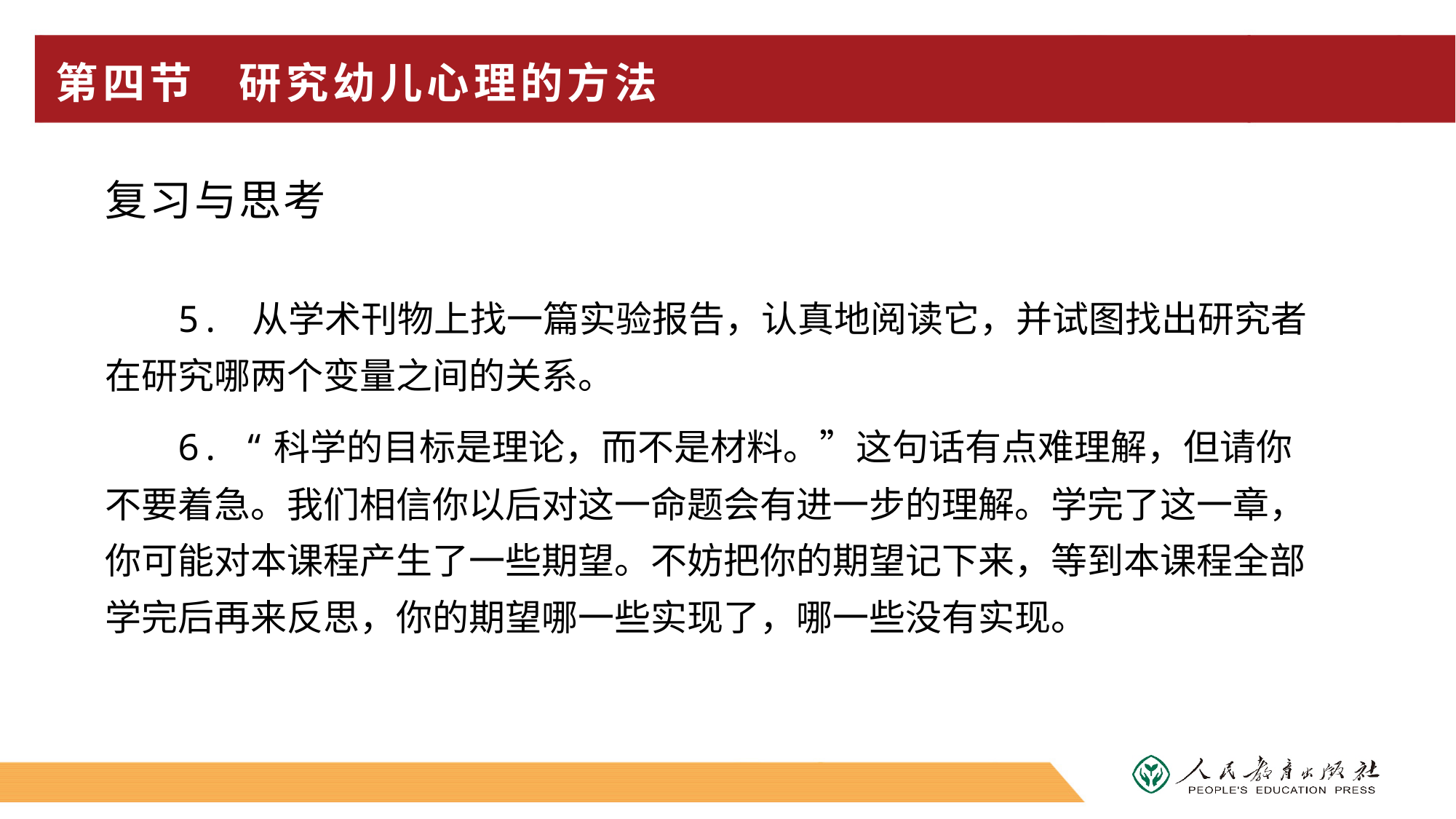

# 第四节   研究幼儿心理的方法
复习与思考
5. 从学术刊物上找一篇实验报告，认真地阅读它，并试图找出研究者在研究哪两个变量之间的关系。
6. “科学的目标是理论，而不是材料。”这句话有点难理解，但请你不要着急。我们相信你以后对这一命题会有进一步的理解。学完了这一章，你可能对本课程产生了一些期望。不妨把你的期望记下来，等到本课程全部学完后再来反思，你的期望哪一些实现了，哪一些没有实现。